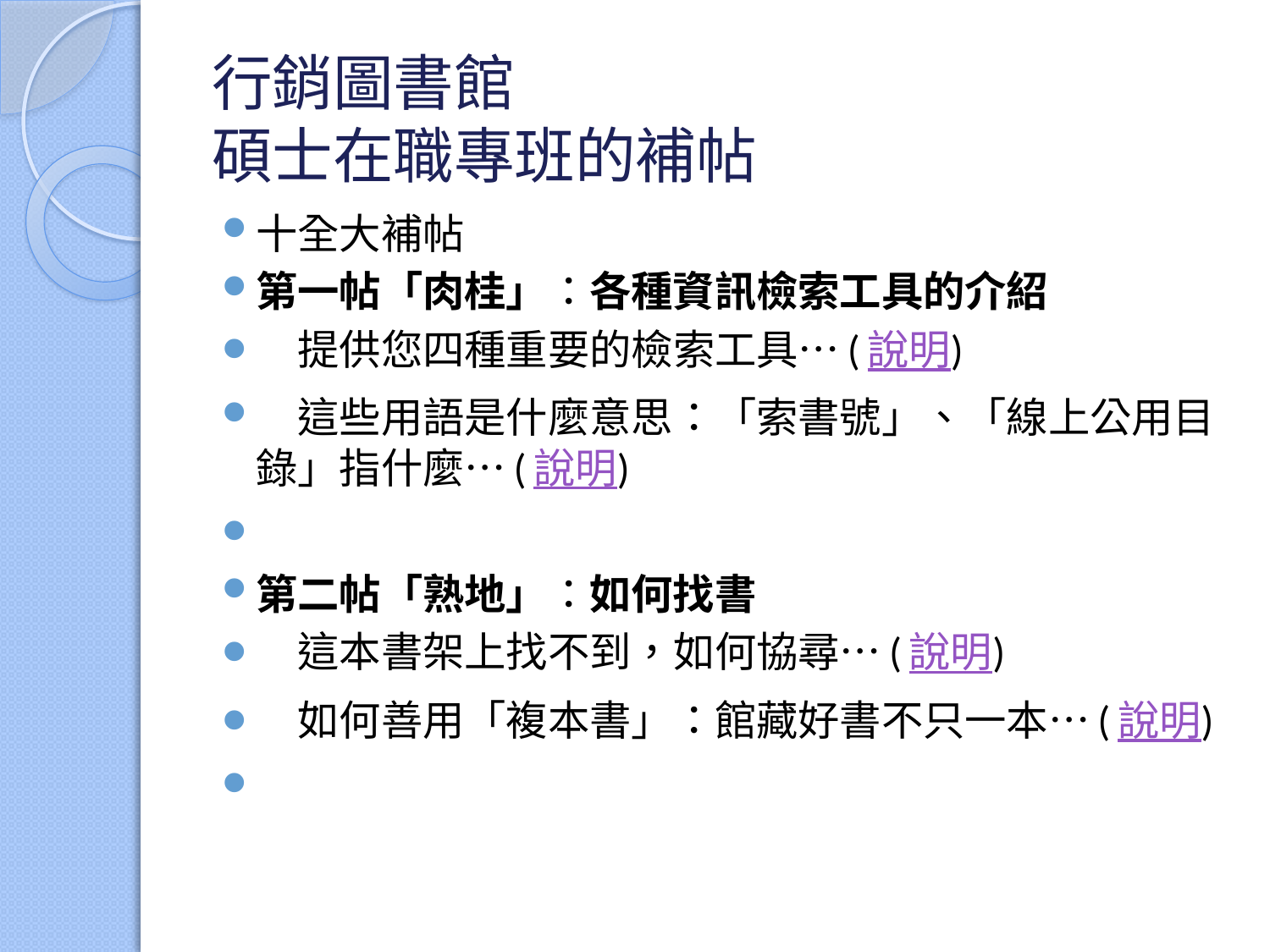

# 行銷圖書館 碩士在職專班的補帖
十全大補帖
第一帖「肉桂」：各種資訊檢索工具的介紹
　提供您四種重要的檢索工具…(說明)
　這些用語是什麼意思：「索書號」、「線上公用目錄」指什麼…(說明)

第二帖「熟地」：如何找書
　這本書架上找不到，如何協尋…(說明)
　如何善用「複本書」：館藏好書不只一本…(說明)